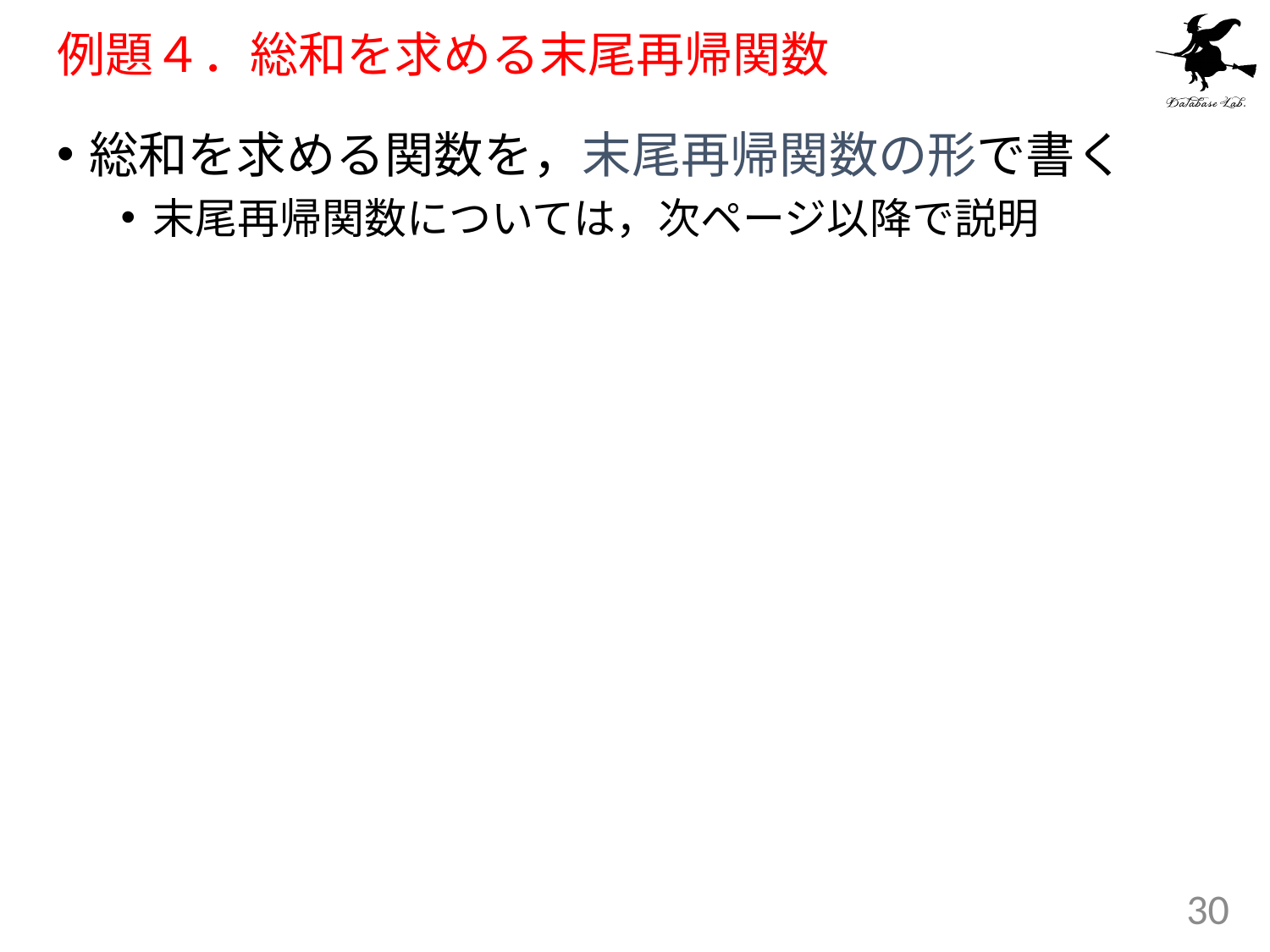

# 例題４．総和を求める末尾再帰関数
総和を求める関数を，末尾再帰関数の形で書く
末尾再帰関数については，次ページ以降で説明
30